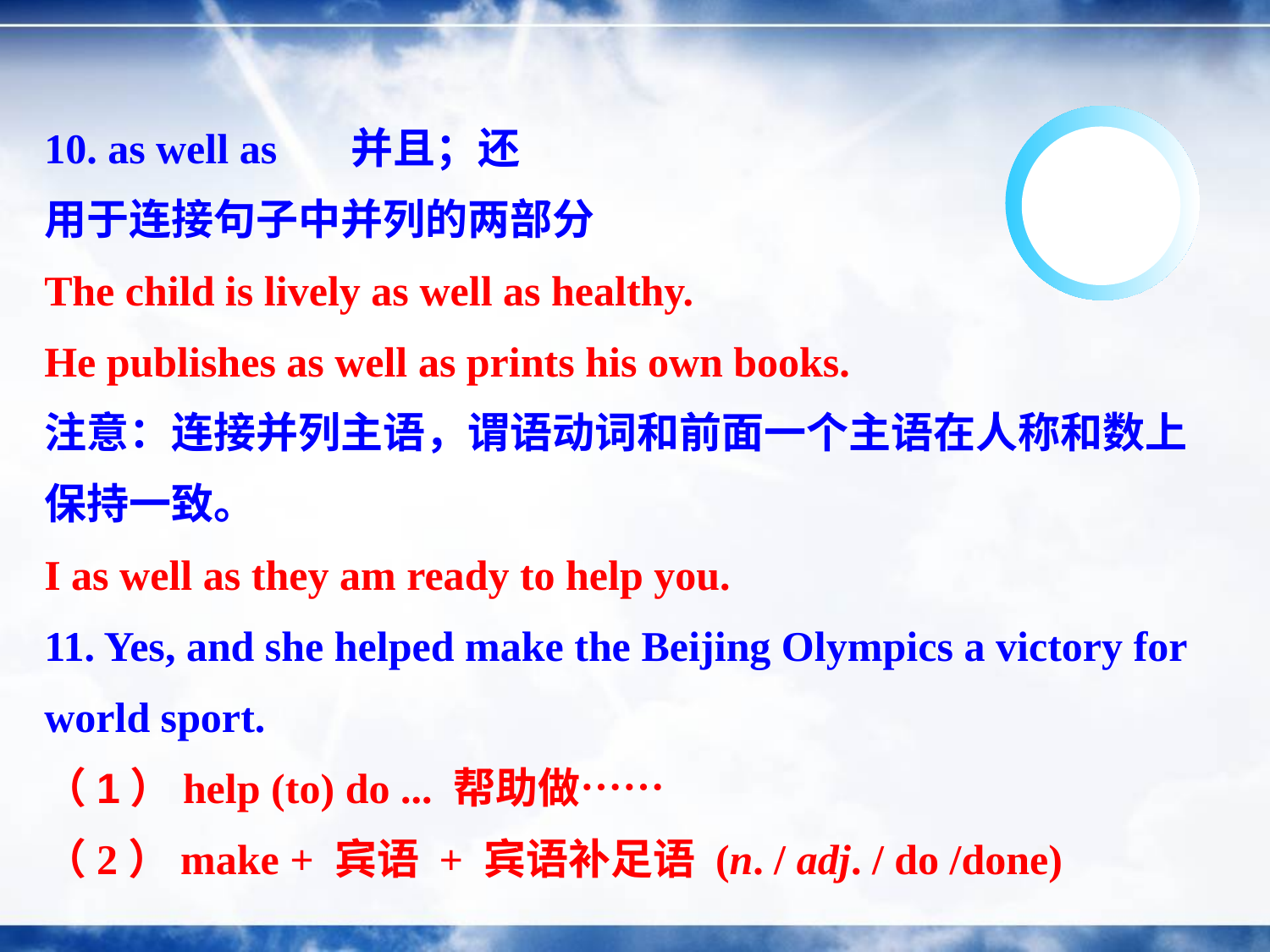

10. as well as      并且；还
用于连接句子中并列的两部分
The child is lively as well as healthy.
He publishes as well as prints his own books.
注意：连接并列主语，谓语动词和前面一个主语在人称和数上保持一致。
I as well as they am ready to help you.
11. Yes, and she helped make the Beijing Olympics a victory for world sport.
（1）help (to) do ... 帮助做……
（2）make + 宾语 + 宾语补足语 (n. / adj. / do /done)